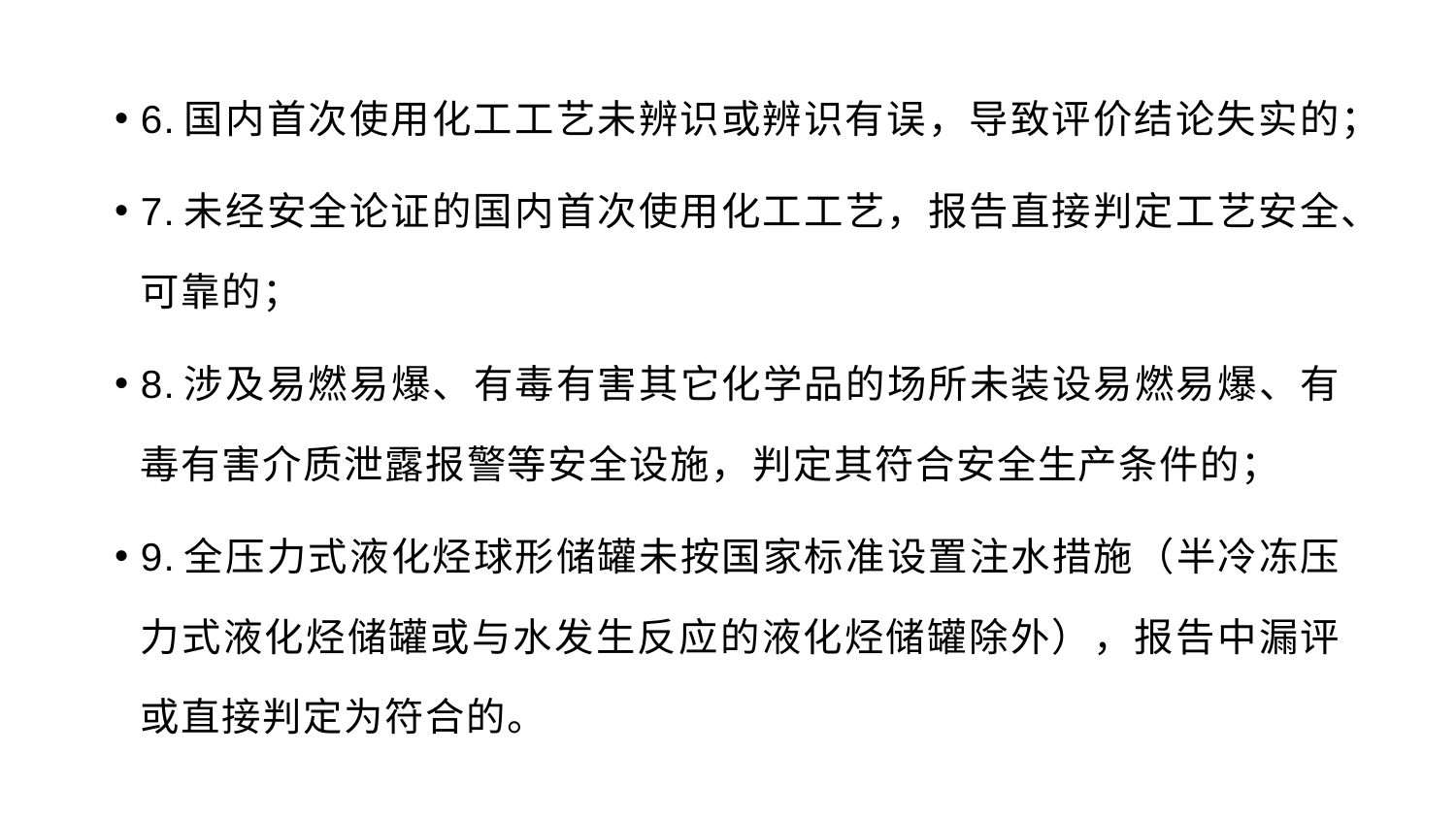

6.国内首次使用化工工艺未辨识或辨识有误，导致评价结论失实的；
7.未经安全论证的国内首次使用化工工艺，报告直接判定工艺安全、可靠的；
8.涉及易燃易爆、有毒有害其它化学品的场所未装设易燃易爆、有毒有害介质泄露报警等安全设施，判定其符合安全生产条件的；
9.全压力式液化烃球形储罐未按国家标准设置注水措施（半冷冻压力式液化烃储罐或与水发生反应的液化烃储罐除外），报告中漏评或直接判定为符合的。